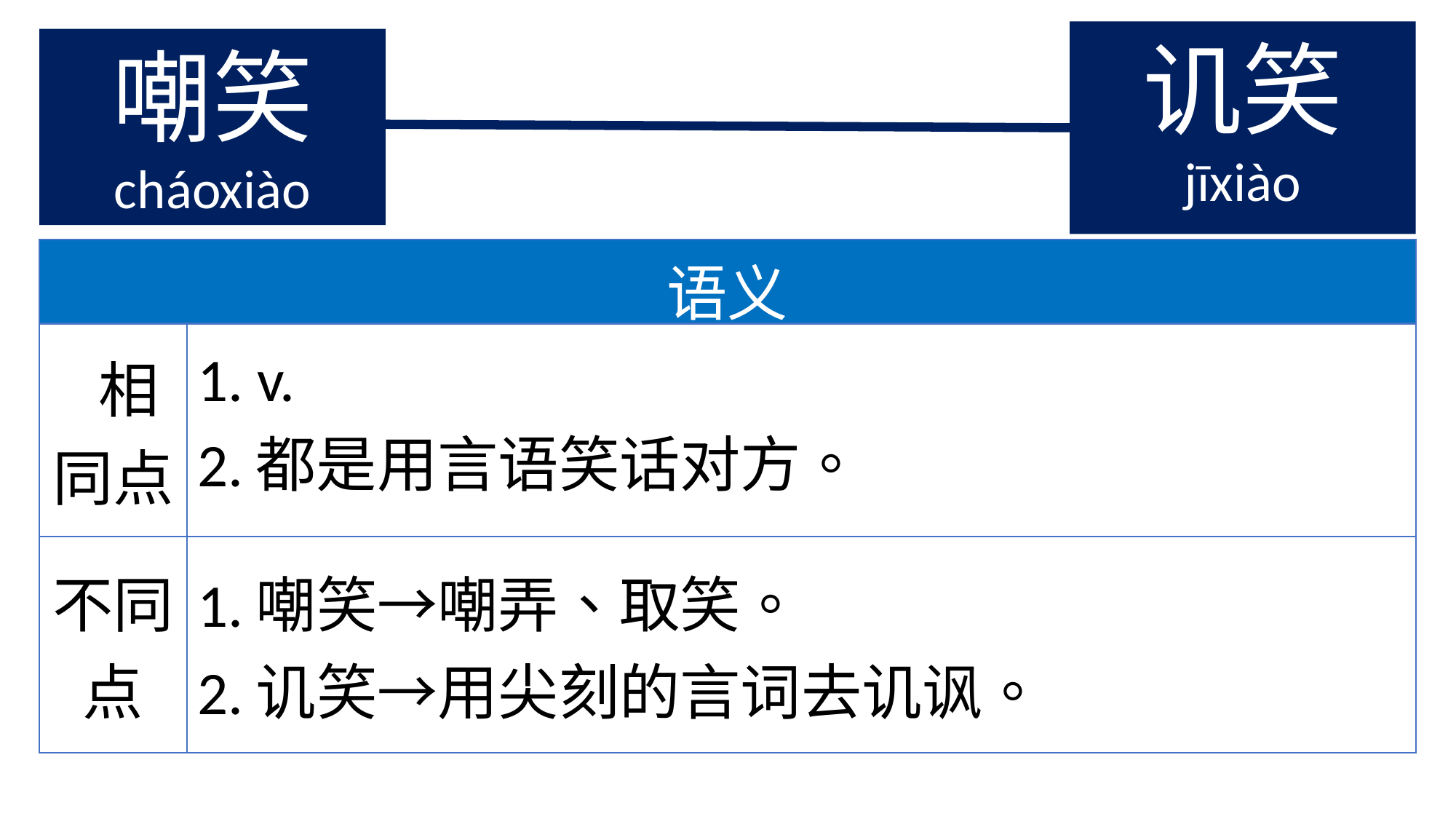

讥笑
jīxiào

嘲笑
cháoxiào
| 语义 |  |
| --- | --- |
| 相同点 | 1. v. 2.都是用言语笑话对方。 |
| 不同点 | 1.嘲笑→嘲弄、取笑。 2.讥笑→用尖刻的言词去讥讽。 |